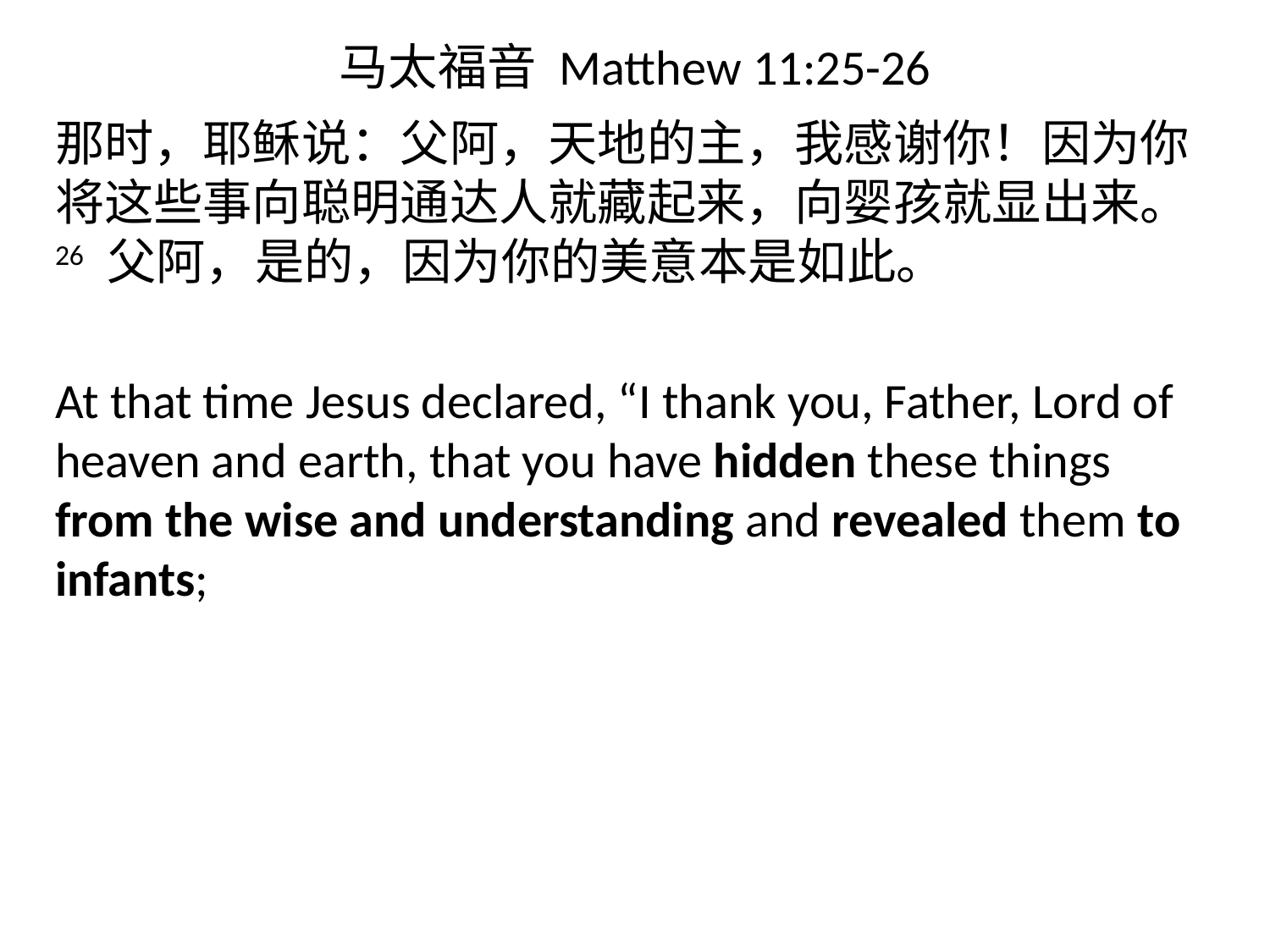

# 马太福音 Matthew 11:25-26
那时，耶稣说：父阿，天地的主，我感谢你！因为你将这些事向聪明通达人就藏起来，向婴孩就显出来。 26 父阿，是的，因为你的美意本是如此。

At that time Jesus declared, “I thank you, Father, Lord of heaven and earth, that you have hidden these things from the wise and understanding and revealed them to infants;